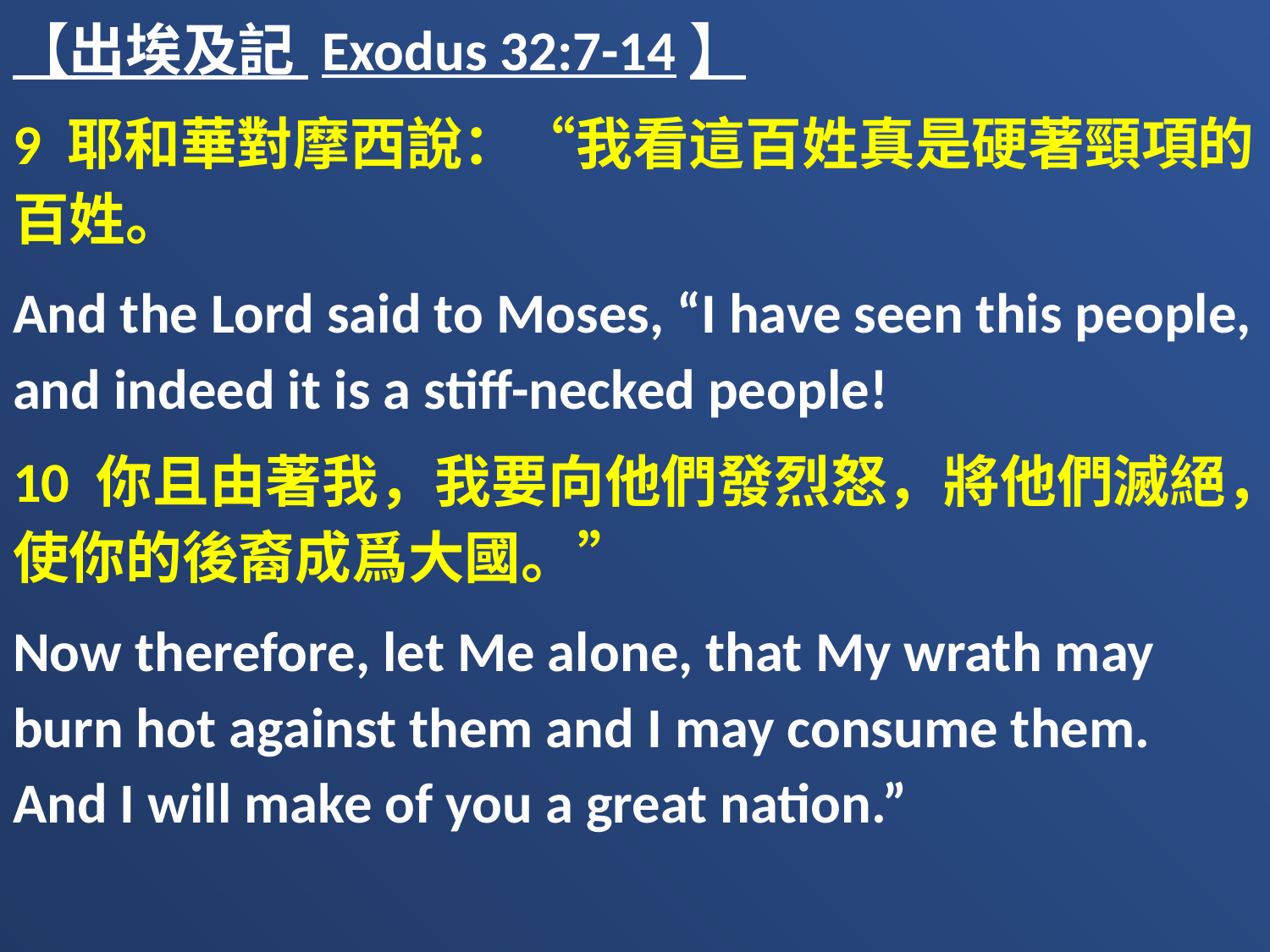

【出埃及記 Exodus 32:7-14】
9 耶和華對摩西說：“我看這百姓真是硬著頸項的百姓。
And the Lord said to Moses, “I have seen this people, and indeed it is a stiff-necked people!
10 你且由著我，我要向他們發烈怒，將他們滅絕，使你的後裔成爲大國。”
Now therefore, let Me alone, that My wrath may burn hot against them and I may consume them. And I will make of you a great nation.”